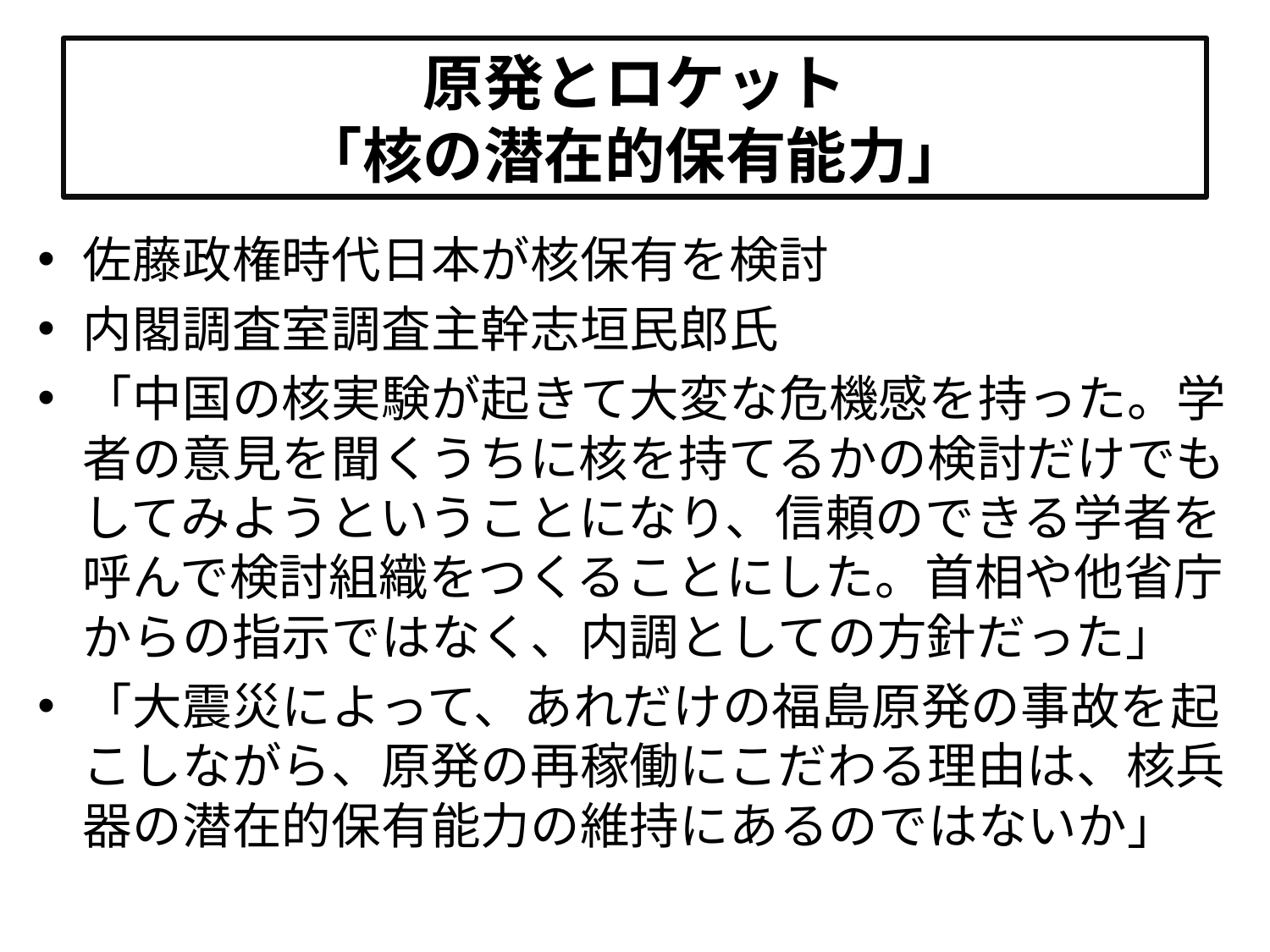

# 原発とロケット 「核の潜在的保有能力」
佐藤政権時代日本が核保有を検討
内閣調査室調査主幹志垣民郎氏
「中国の核実験が起きて大変な危機感を持った。学者の意見を聞くうちに核を持てるかの検討だけでもしてみようということになり、信頼のできる学者を呼んで検討組織をつくることにした。首相や他省庁からの指示ではなく、内調としての方針だった」
「大震災によって、あれだけの福島原発の事故を起こしながら、原発の再稼働にこだわる理由は、核兵器の潜在的保有能力の維持にあるのではないか」